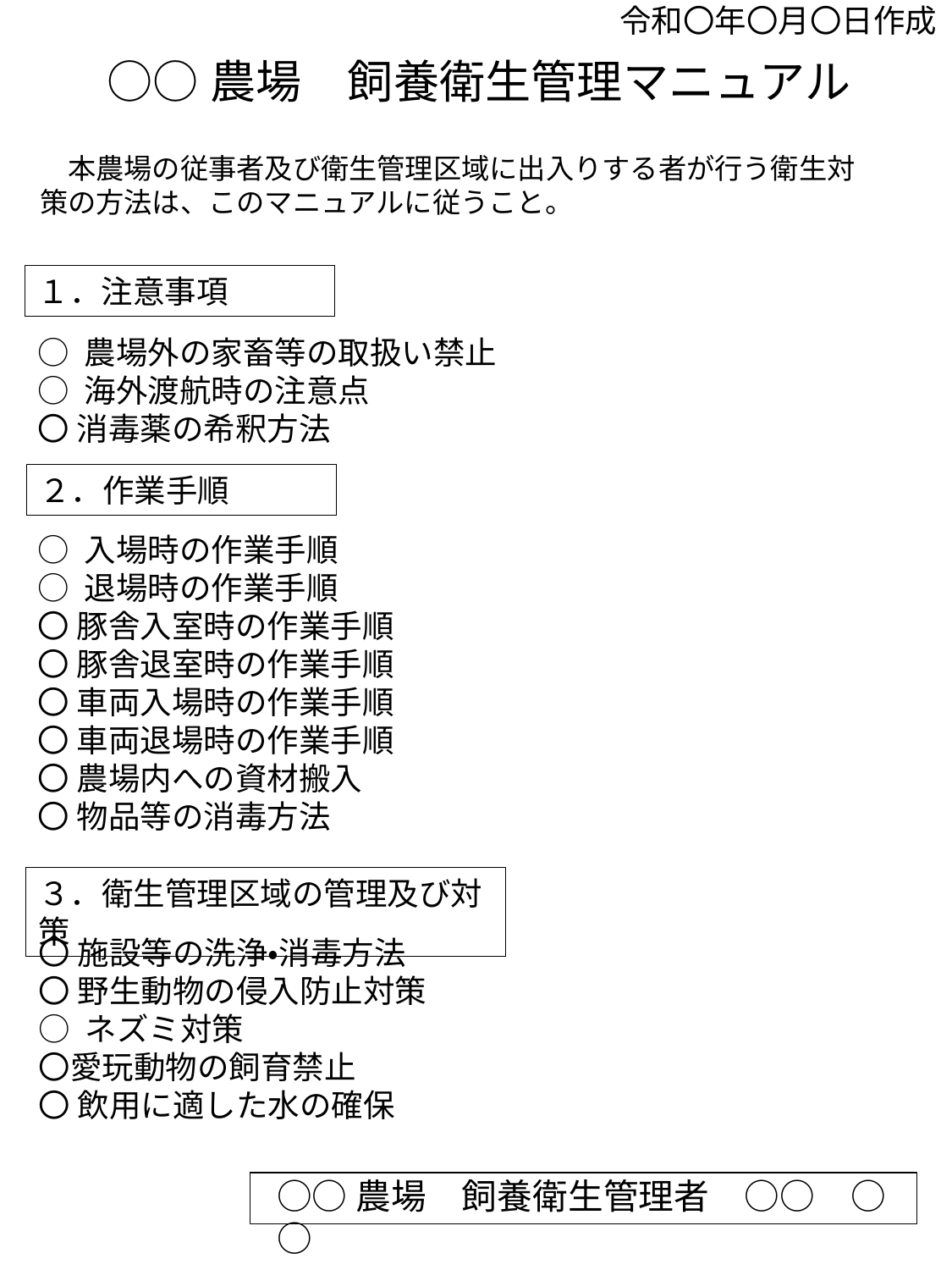

令和〇年〇月〇日作成
○○農場　飼養衛生管理マニュアル

　本農場の従事者及び衛生管理区域に出入りする者が行う衛生対策の方法は、このマニュアルに従うこと。
１．注意事項
○ 農場外の家畜等の取扱い禁止
○ 海外渡航時の注意点
〇 消毒薬の希釈方法
２．作業手順
○ 入場時の作業手順
○ 退場時の作業手順
〇 豚舎入室時の作業手順
〇 豚舎退室時の作業手順
〇 車両入場時の作業手順
〇 車両退場時の作業手順
〇 農場内への資材搬入
〇 物品等の消毒方法
３．衛生管理区域の管理及び対策
〇 施設等の洗浄・消毒方法
〇 野生動物の侵入防止対策
○ ネズミ対策
〇愛玩動物の飼育禁止
〇 飲用に適した水の確保
○○農場　飼養衛生管理者　○○　○○